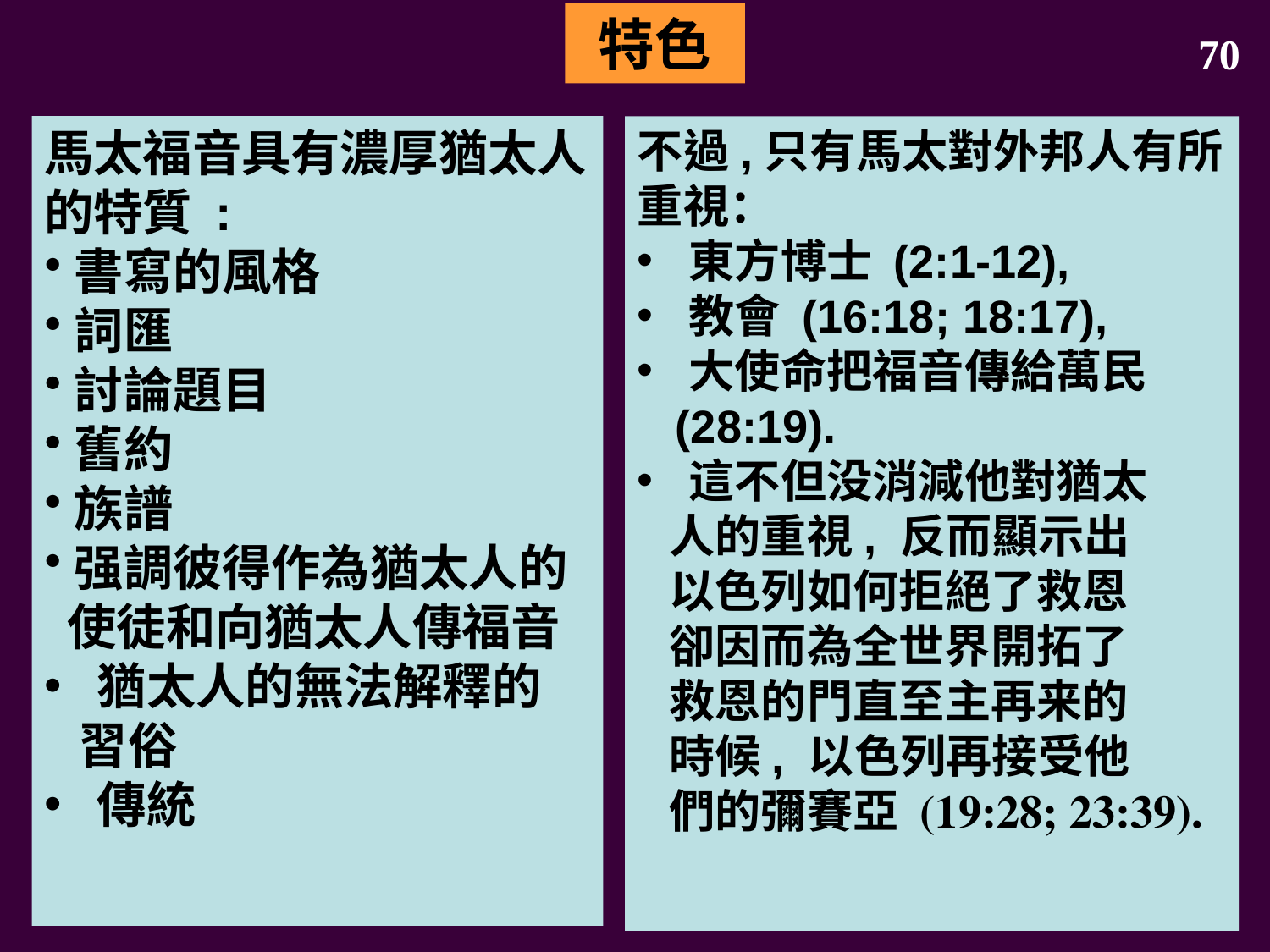

特色
70
馬太福音具有濃厚猶太人的特質 :
書寫的風格
詞匯
討論題目
舊約
族譜
强調彼得作為猶太人的
 使徒和向猶太人傳福音
 猶太人的無法解釋的
  習俗
 傳統

不過,只有馬太對外邦人有所重視：
 東方博士 (2:1-12),
 教會 (16:18; 18:17),
 大使命把福音傳給萬民
   (28:19).
 這不但没消減他對猶太
  人的重視, 反而顯示出
  以色列如何拒絕了救恩
  卻因而為全世界開拓了
  救恩的門直至主再来的
  時候, 以色列再接受他
  們的彌賽亞 (19:28; 23:39).